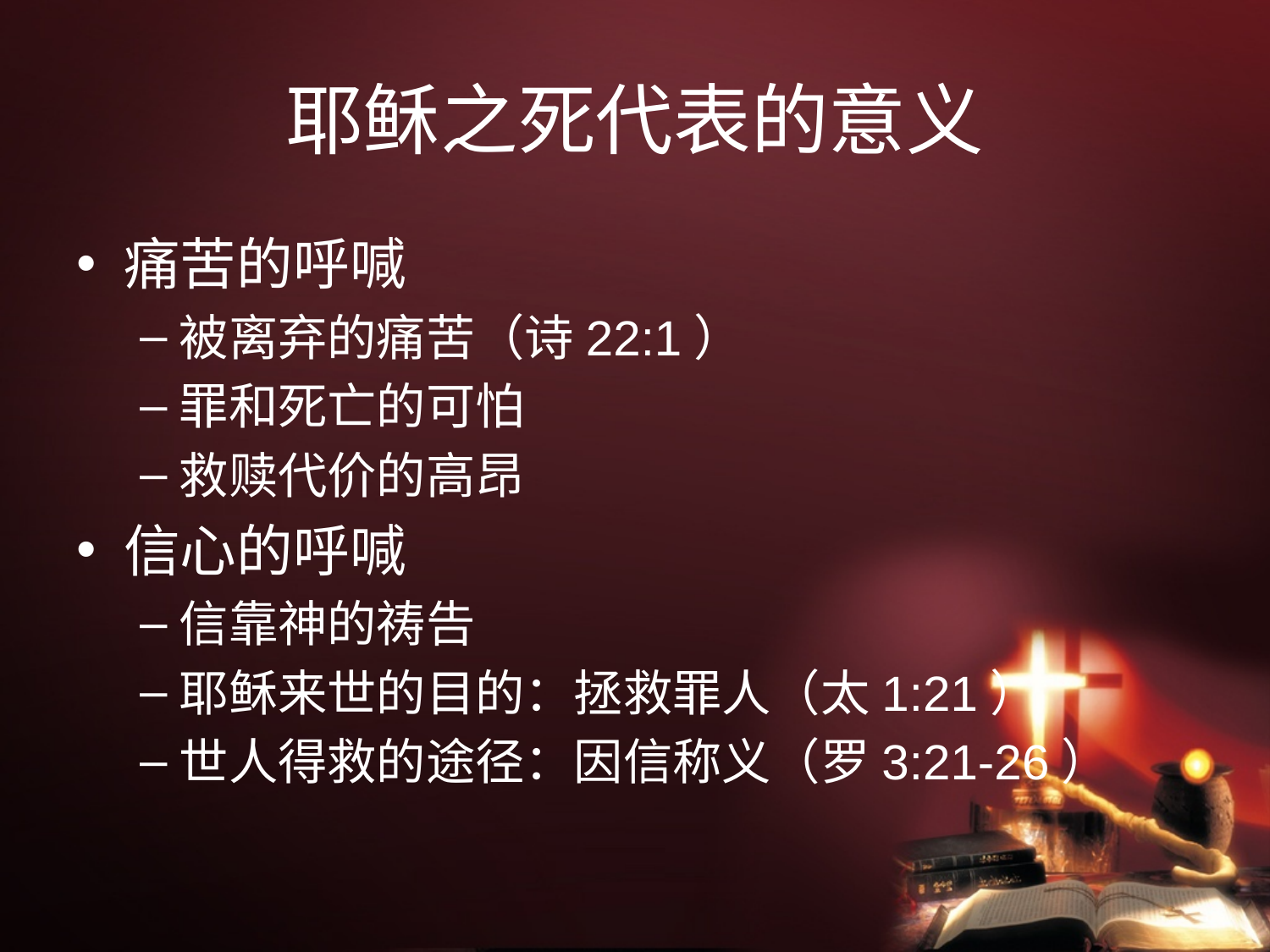

# 耶稣之死代表的意义
痛苦的呼喊
被离弃的痛苦（诗22:1）
罪和死亡的可怕
救赎代价的高昂
信心的呼喊
信靠神的祷告
耶稣来世的目的：拯救罪人（太1:21）
世人得救的途径：因信称义（罗3:21-26）